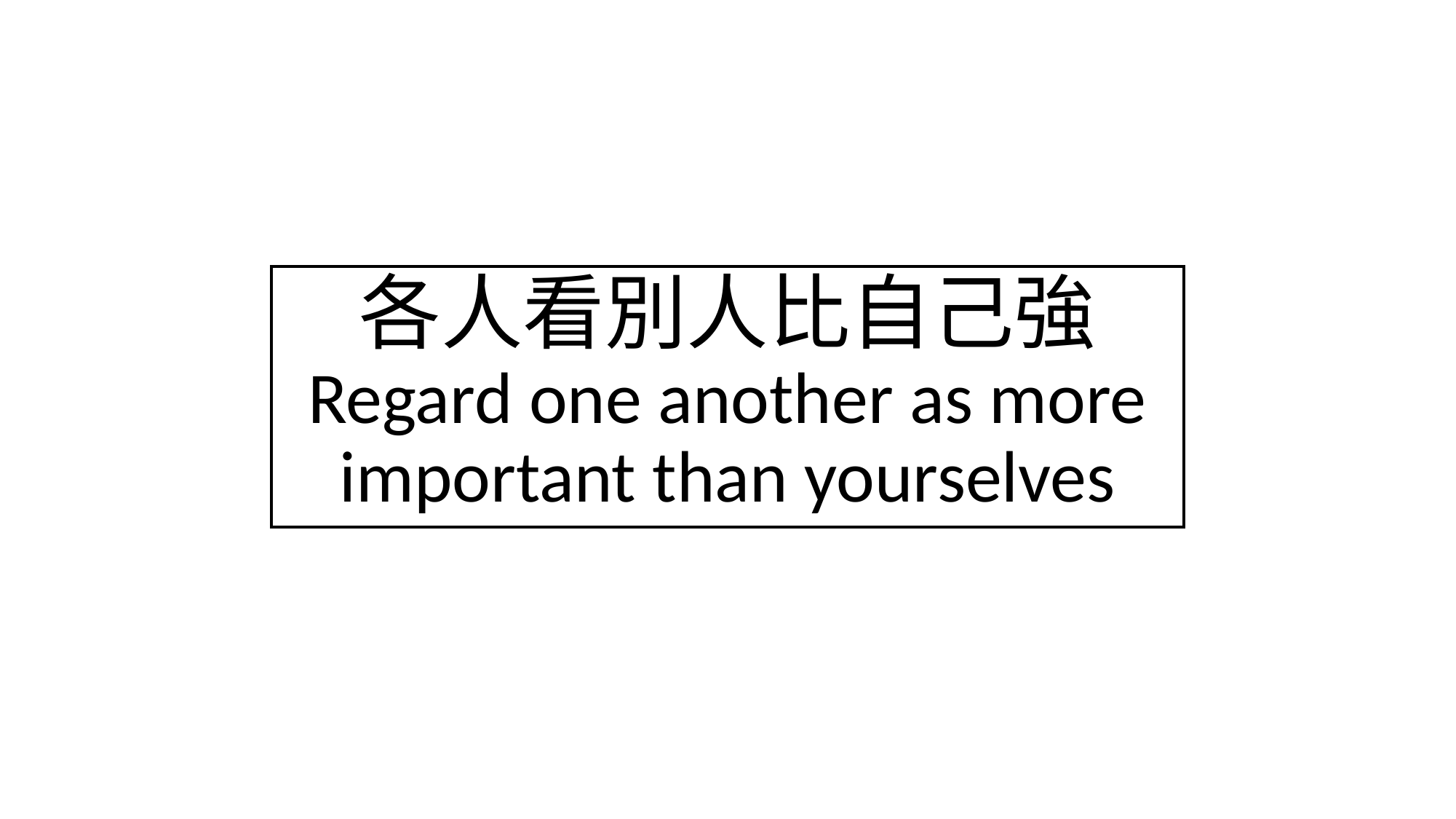

各人看別人比自己強
Regard one another as more important than yourselves